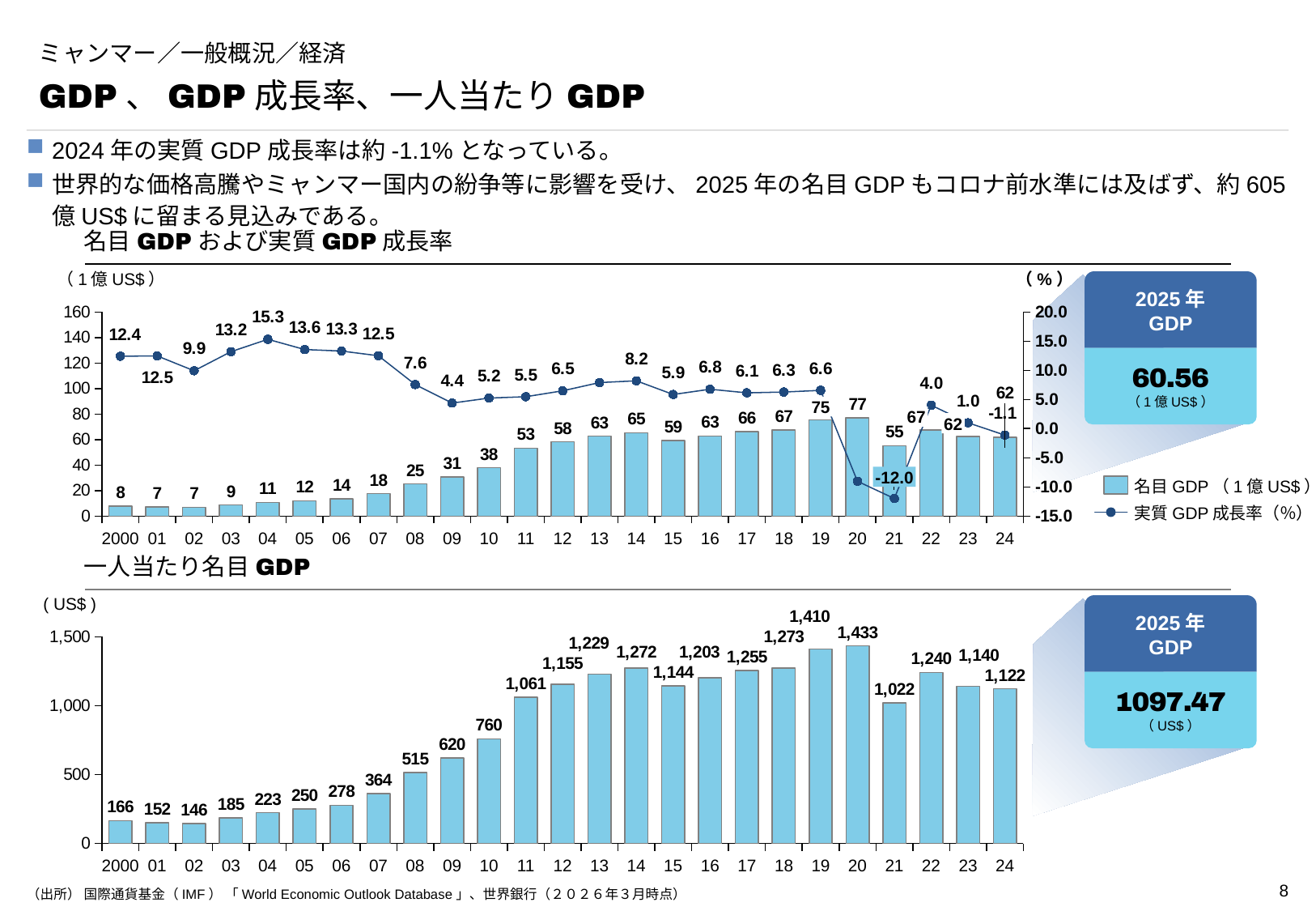

# ミャンマー／一般概況／経済
GDP、GDP成長率、一人当たりGDP
2024年の実質GDP成長率は約-1.1%となっている。
世界的な価格高騰やミャンマー国内の紛争等に影響を受け、2025年の名目GDPもコロナ前水準には及ばず、約605億US$に留まる見込みである。
名目GDPおよび実質GDP成長率
（1億US$）
（%）
2025年
GDP

60.56
（1億US$）

### Chart

| Category |  |  |
|---|---|---|
75
67
62
-12.0
名目GDP（1億US$）

実質GDP成長率（％）

21
2000
01
02
03
04
05
06
07
08
09
10
11
12
13
14
15
16
17
18
19
20
22
23
24
一人当たり名目GDP

### Chart

| Category |  |
|---|---|
( US$ )
2025年
GDP

1097.47
（US$）
2000
01
02
03
04
05
06
07
08
09
10
11
12
13
14
15
16
17
18
19
20
21
22
23
24
（出所） 国際通貨基金（IMF） 「World Economic Outlook Database」、世界銀行（２０２６年３月時点）